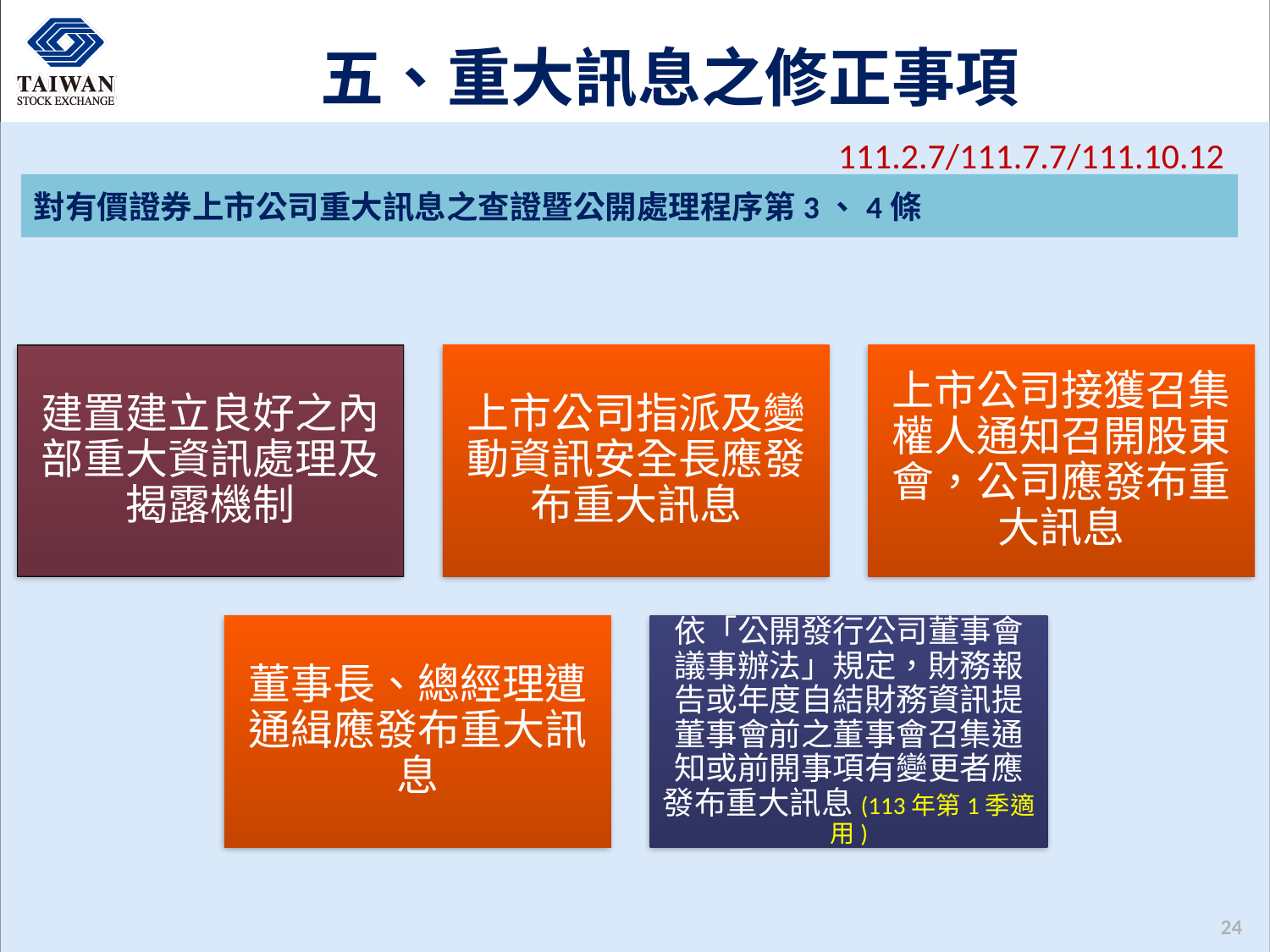

# 五、重大訊息之修正事項
111.2.7/111.7.7/111.10.12
對有價證券上市公司重大訊息之查證暨公開處理程序第3、4條
建置建立良好之內部重大資訊處理及揭露機制
上市公司指派及變動資訊安全長應發布重大訊息
上市公司接獲召集權人通知召開股東會，公司應發布重大訊息
董事長、總經理遭通緝應發布重大訊息
依「公開發行公司董事會議事辦法」規定，財務報告或年度自結財務資訊提董事會前之董事會召集通知或前開事項有變更者應發布重大訊息(113年第1季適用)
24